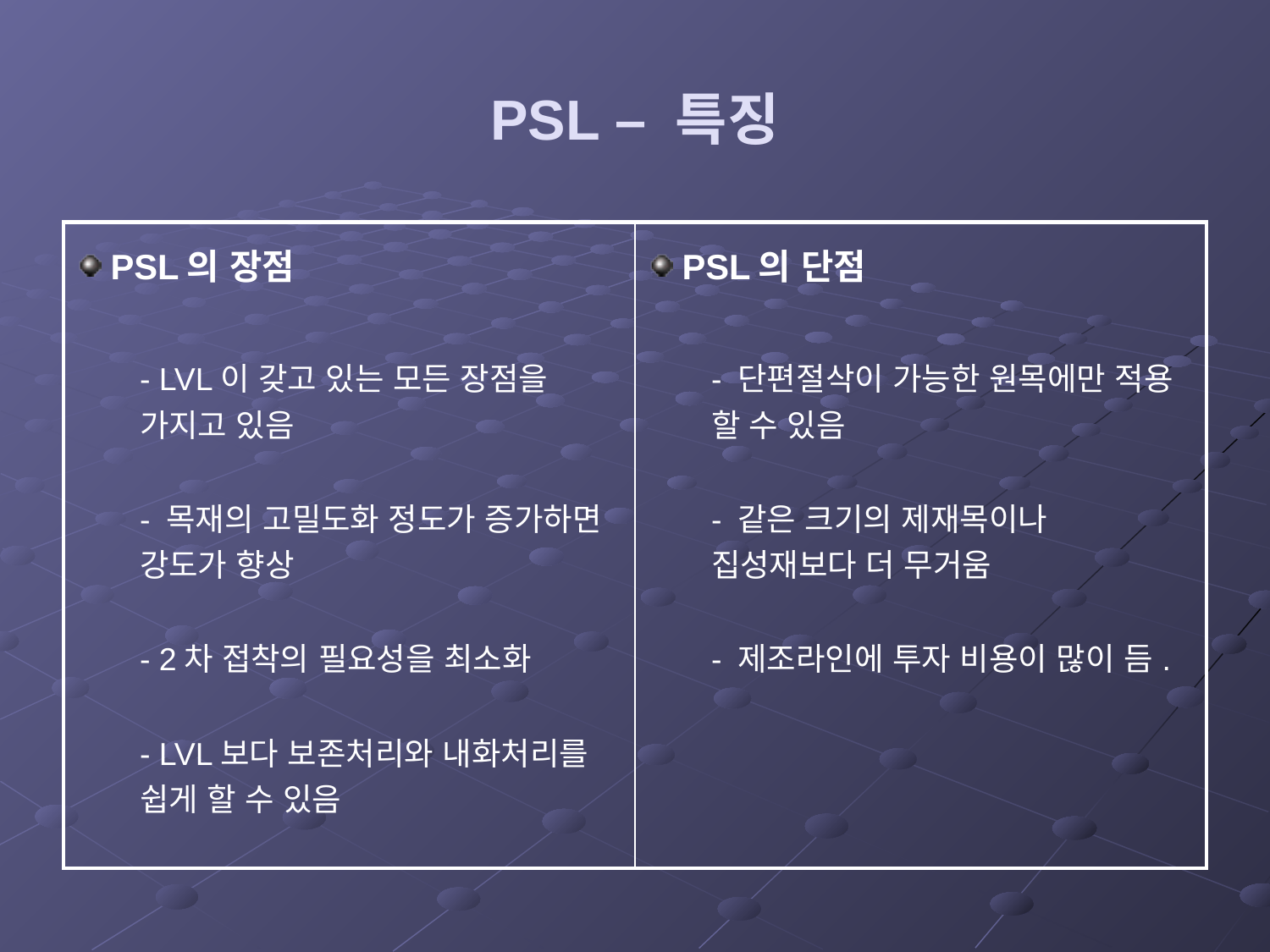

# PSL – 특징
| PSL의 장점 - LVL이 갖고 있는 모든 장점을 가지고 있음 - 목재의 고밀도화 정도가 증가하면 강도가 향상 - 2차 접착의 필요성을 최소화 - LVL보다 보존처리와 내화처리를 쉽게 할 수 있음 | PSL의 단점 - 단편절삭이 가능한 원목에만 적용 할 수 있음 - 같은 크기의 제재목이나 집성재보다 더 무거움 - 제조라인에 투자 비용이 많이 듬. |
| --- | --- |